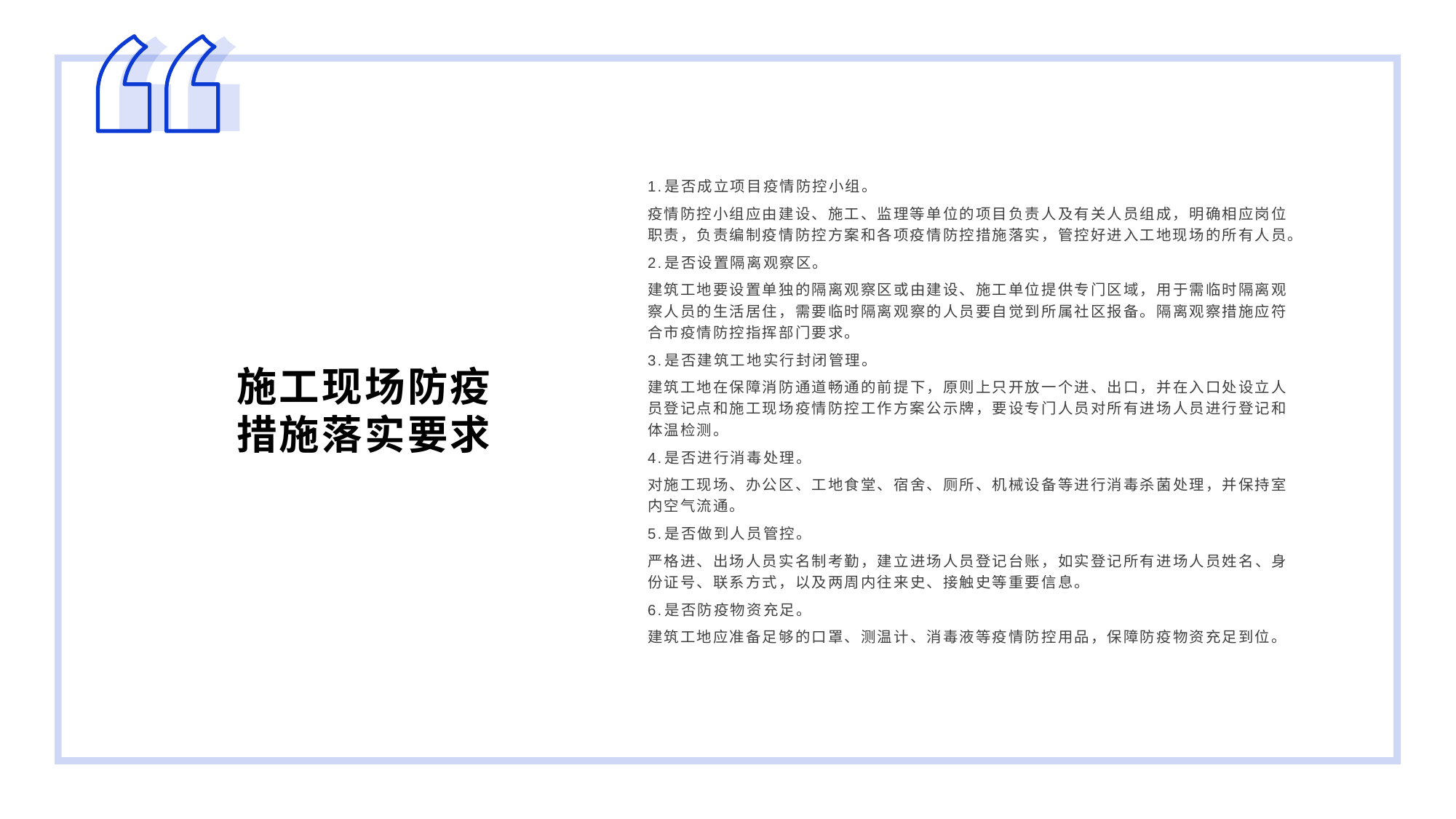

1.是否成立项目疫情防控小组。
疫情防控小组应由建设、施工、监理等单位的项目负责人及有关人员组成，明确相应岗位职责，负责编制疫情防控方案和各项疫情防控措施落实，管控好进入工地现场的所有人员。
2.是否设置隔离观察区。
建筑工地要设置单独的隔离观察区或由建设、施工单位提供专门区域，用于需临时隔离观察人员的生活居住，需要临时隔离观察的人员要自觉到所属社区报备。隔离观察措施应符合市疫情防控指挥部门要求。
3.是否建筑工地实行封闭管理。
建筑工地在保障消防通道畅通的前提下，原则上只开放一个进、出口，并在入口处设立人员登记点和施工现场疫情防控工作方案公示牌，要设专门人员对所有进场人员进行登记和体温检测。
4.是否进行消毒处理。
对施工现场、办公区、工地食堂、宿舍、厕所、机械设备等进行消毒杀菌处理，并保持室内空气流通。
5.是否做到人员管控。
严格进、出场人员实名制考勤，建立进场人员登记台账，如实登记所有进场人员姓名、身份证号、联系方式，以及两周内往来史、接触史等重要信息。
6.是否防疫物资充足。
建筑工地应准备足够的口罩、测温计、消毒液等疫情防控用品，保障防疫物资充足到位。
施工现场防疫
措施落实要求